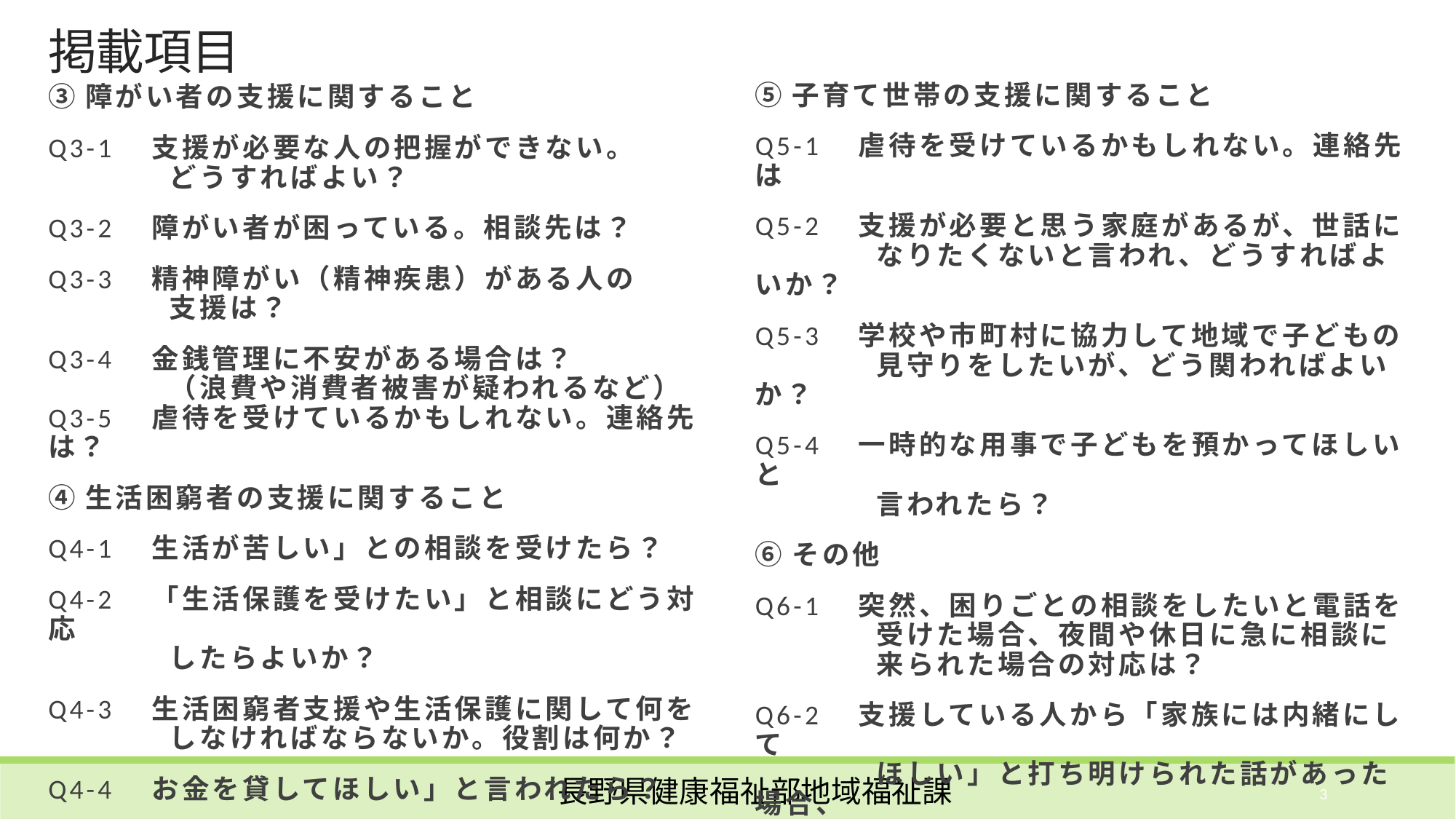

掲載項目
⑤子育て世帯の支援に関すること
Q5-1　虐待を受けているかもしれない。連絡先は
Q5-2　支援が必要と思う家庭があるが、世話に
　　　　なりたくないと言われ、どうすればよいか？
Q5-3　学校や市町村に協力して地域で子どもの
　　　　見守りをしたいが、どう関わればよいか？
Q5-4　一時的な用事で子どもを預かってほしいと
　　　　言われたら？
⑥その他
Q6-1　突然、困りごとの相談をしたいと電話を
　　　　受けた場合、夜間や休日に急に相談に
　　　　来られた場合の対応は？
Q6-2　支援している人から「家族には内緒にして
　　　　ほしい」と打ち明けられた話があった場合、
　　　　どうしたらよいか？
Q6-3　支援が必要と思われる外国人がいるが、
         言葉が通じず、どうしたらよいか？
③障がい者の支援に関すること
Q3-1　支援が必要な人の把握ができない。
　　　　どうすればよい？
Q3-2　障がい者が困っている。相談先は？
Q3-3　精神障がい（精神疾患）がある人の
　　　　支援は？
Q3-4　金銭管理に不安がある場合は？
　　　　（浪費や消費者被害が疑われるなど）
Q3-5　虐待を受けているかもしれない。連絡先は？
④生活困窮者の支援に関すること
Q4-1　生活が苦しい」との相談を受けたら？
Q4-2　「生活保護を受けたい」と相談にどう対応
　　　　したらよいか？
Q4-3　生活困窮者支援や生活保護に関して何を
　　　　しなければならないか。役割は何か？
Q4-4　お金を貸してほしい」と言われたら？

長野県健康福祉部地域福祉課
3